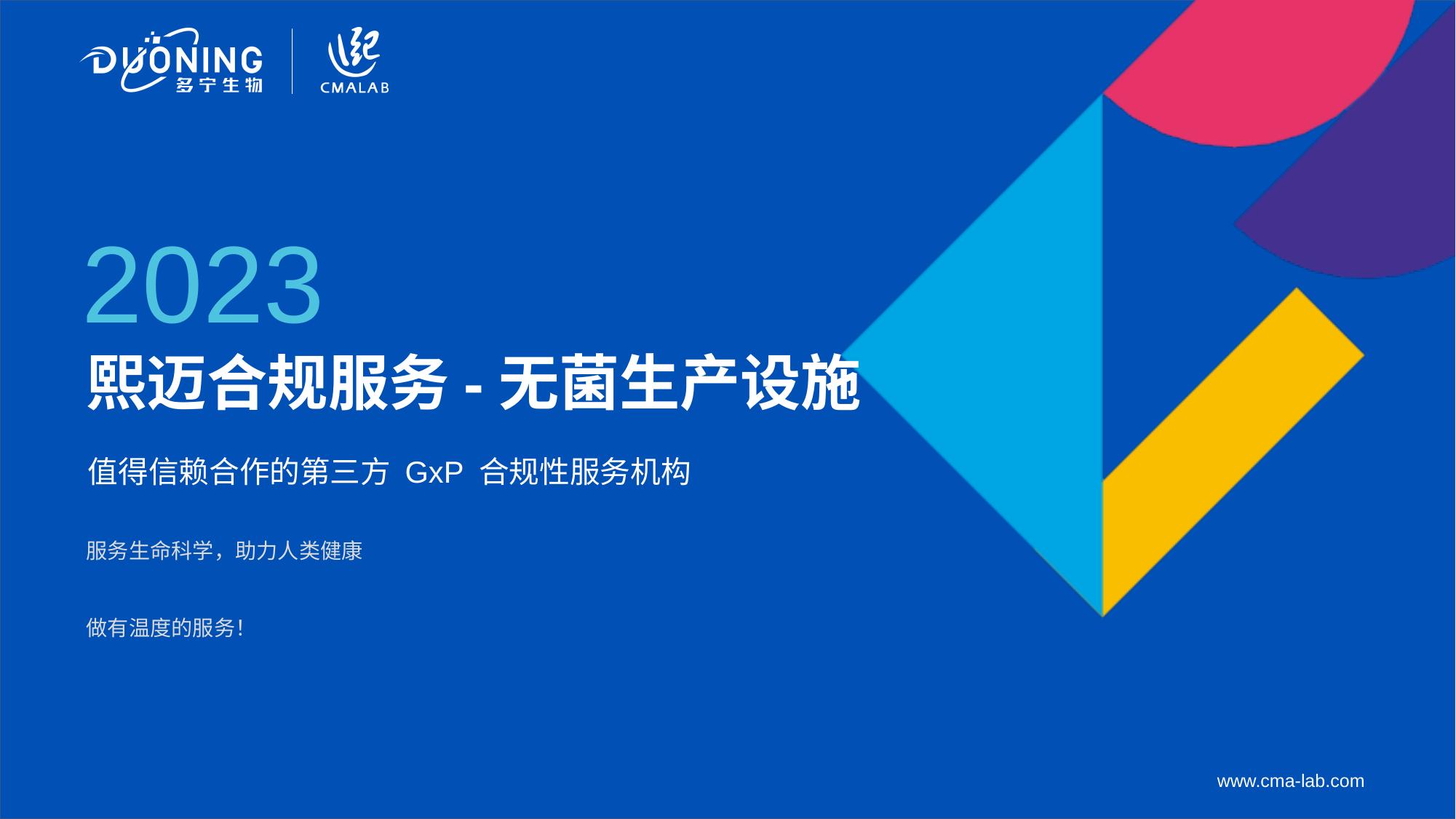

2023
熙迈合规服务-无菌生产设施

值得信赖合作的第三方 GxP 合规性服务机构
服务生命科学，助力人类健康
做有温度的服务！